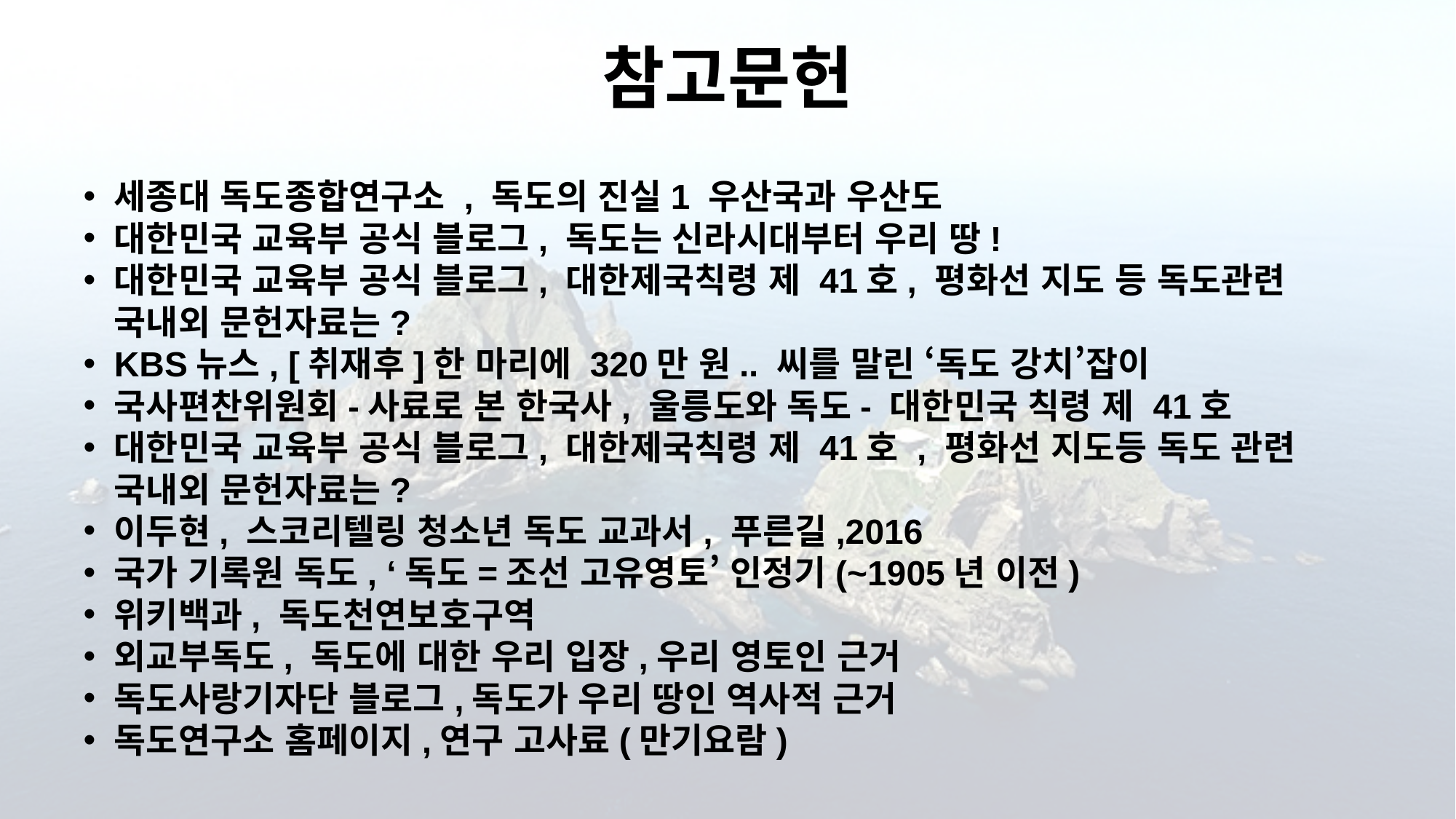

# 참고문헌

세종대 독도종합연구소 , 독도의 진실1 우산국과 우산도
대한민국 교육부 공식 블로그, 독도는 신라시대부터 우리 땅!
대한민국 교육부 공식 블로그, 대한제국칙령 제 41호, 평화선 지도 등 독도관련 국내외 문헌자료는?
KBS뉴스, [취재후]한 마리에 320만 원.. 씨를 말린 ‘독도 강치’잡이
국사편찬위원회-사료로 본 한국사, 울릉도와 독도- 대한민국 칙령 제 41호
대한민국 교육부 공식 블로그, 대한제국칙령 제 41호 , 평화선 지도등 독도 관련 국내외 문헌자료는?
이두현, 스코리텔링 청소년 독도 교과서, 푸른길,2016
국가 기록원 독도, ‘독도=조선 고유영토’ 인정기(~1905년 이전)
위키백과, 독도천연보호구역
외교부독도, 독도에 대한 우리 입장,우리 영토인 근거
독도사랑기자단 블로그,독도가 우리 땅인 역사적 근거
독도연구소 홈페이지,연구 고사료(만기요람)